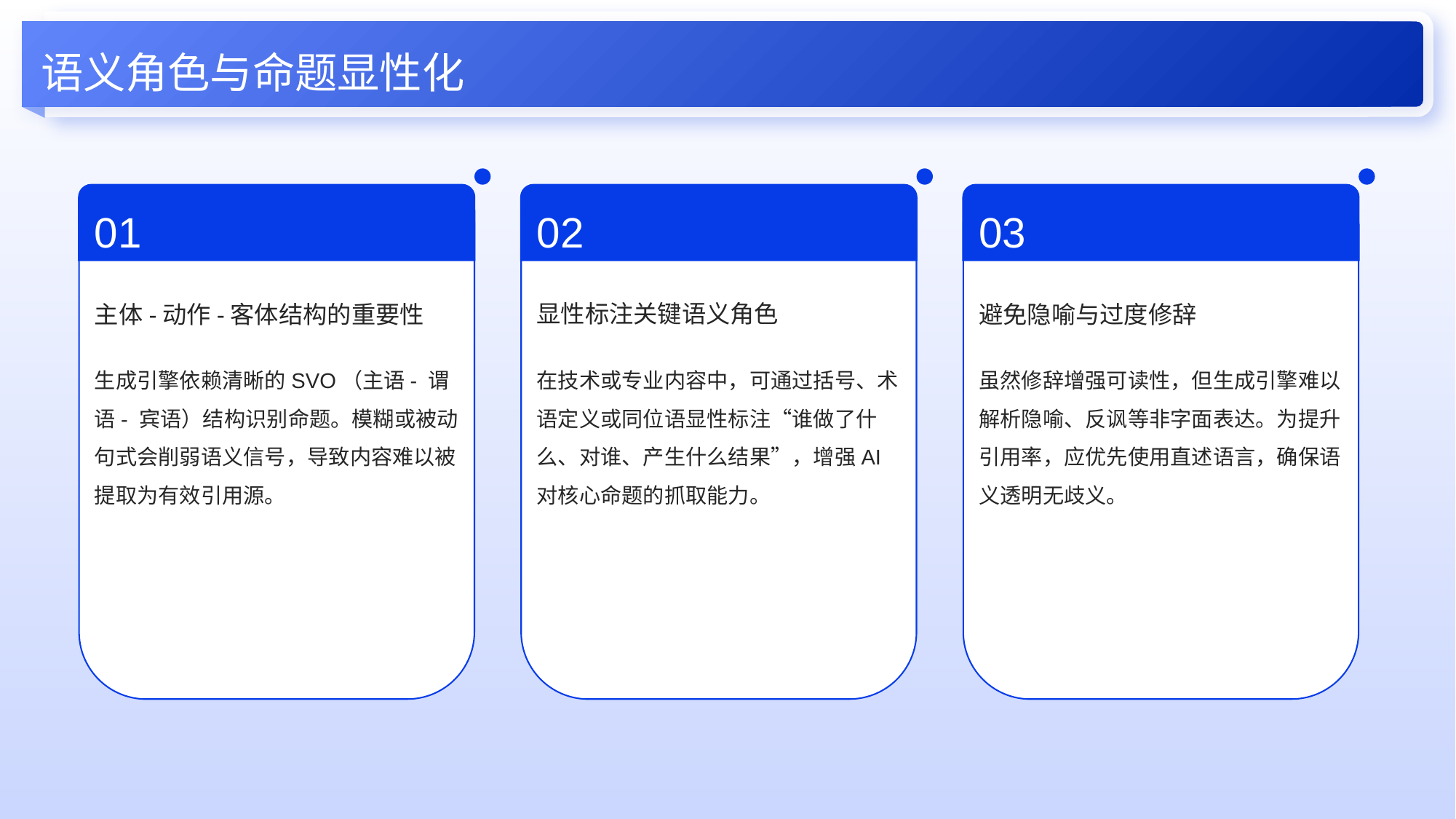

语义角色与命题显性化

01
02
03

主体-动作-客体结构的重要性
显性标注关键语义角色
避免隐喻与过度修辞
生成引擎依赖清晰的SVO（主语- 谓语- 宾语）结构识别命题。模糊或被动句式会削弱语义信号，导致内容难以被提取为有效引用源。
在技术或专业内容中，可通过括号、术语定义或同位语显性标注“谁做了什么、对谁、产生什么结果”，增强AI对核心命题的抓取能力。
虽然修辞增强可读性，但生成引擎难以解析隐喻、反讽等非字面表达。为提升引用率，应优先使用直述语言，确保语义透明无歧义。